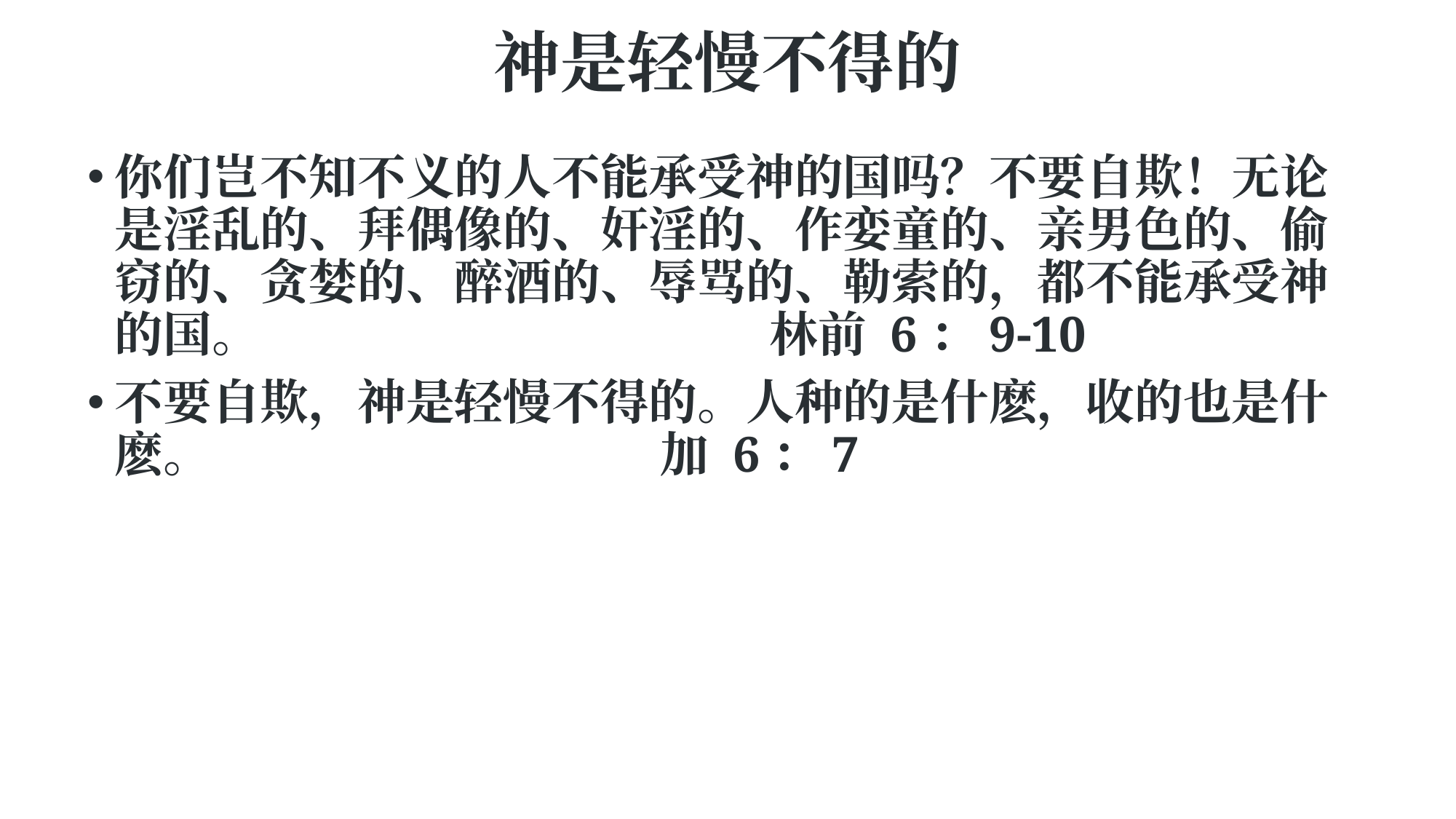

# 神是轻慢不得的
你们岂不知不义的人不能承受神的国吗？不要自欺！无论是淫乱的、拜偶像的、奸淫的、作娈童的、亲男色的、偷窃的、贪婪的、醉酒的、辱骂的、勒索的，都不能承受神的国。					林前 6：9-10
不要自欺，神是轻慢不得的。人种的是什麽，收的也是什麽。					加 6：7